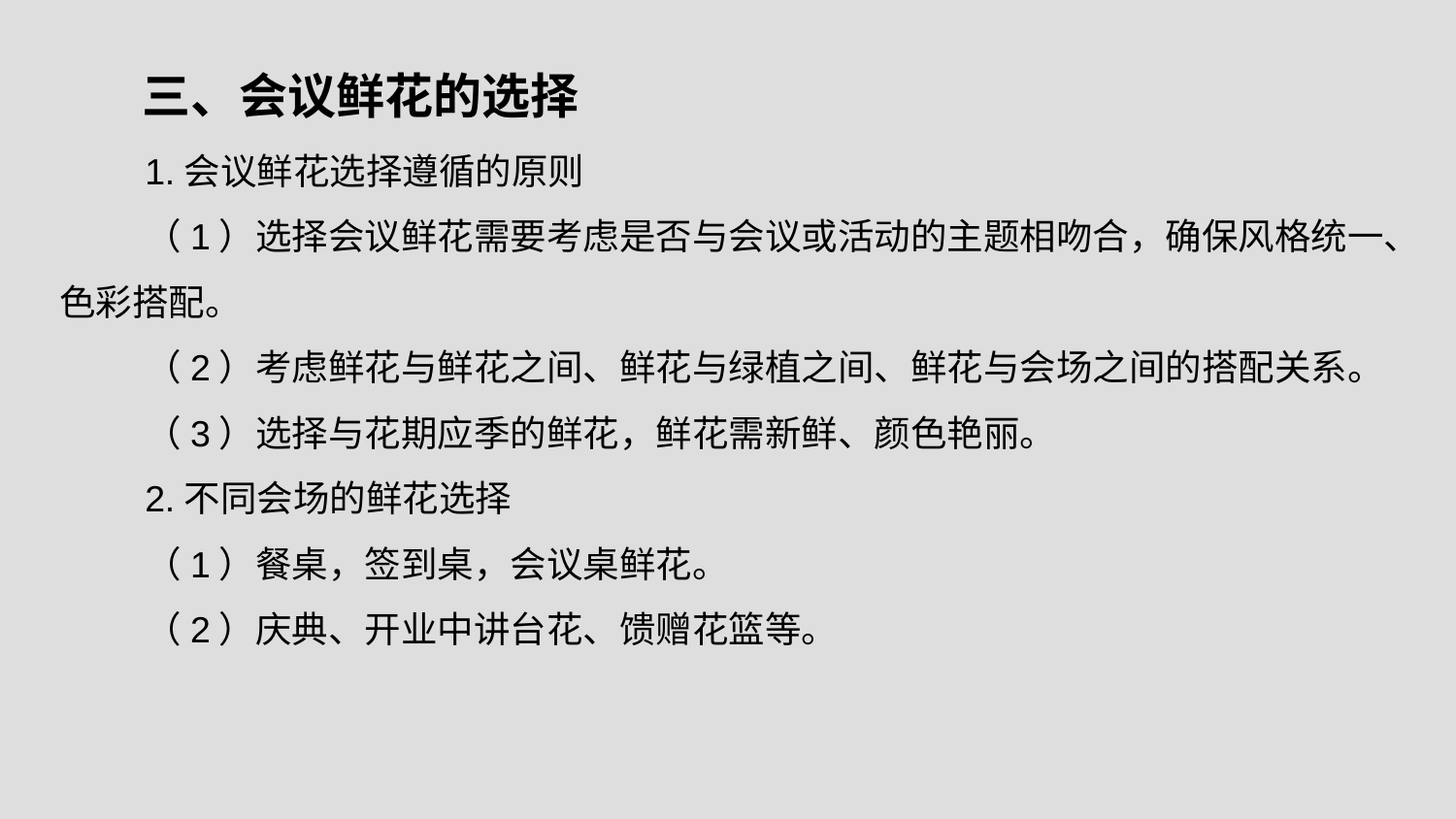

# 三、会议鲜花的选择
1.会议鲜花选择遵循的原则
（1）选择会议鲜花需要考虑是否与会议或活动的主题相吻合，确保风格统一、色彩搭配。
（2）考虑鲜花与鲜花之间、鲜花与绿植之间、鲜花与会场之间的搭配关系。
（3）选择与花期应季的鲜花，鲜花需新鲜、颜色艳丽。
2.不同会场的鲜花选择
（1）餐桌，签到桌，会议桌鲜花。
（2）庆典、开业中讲台花、馈赠花篮等。